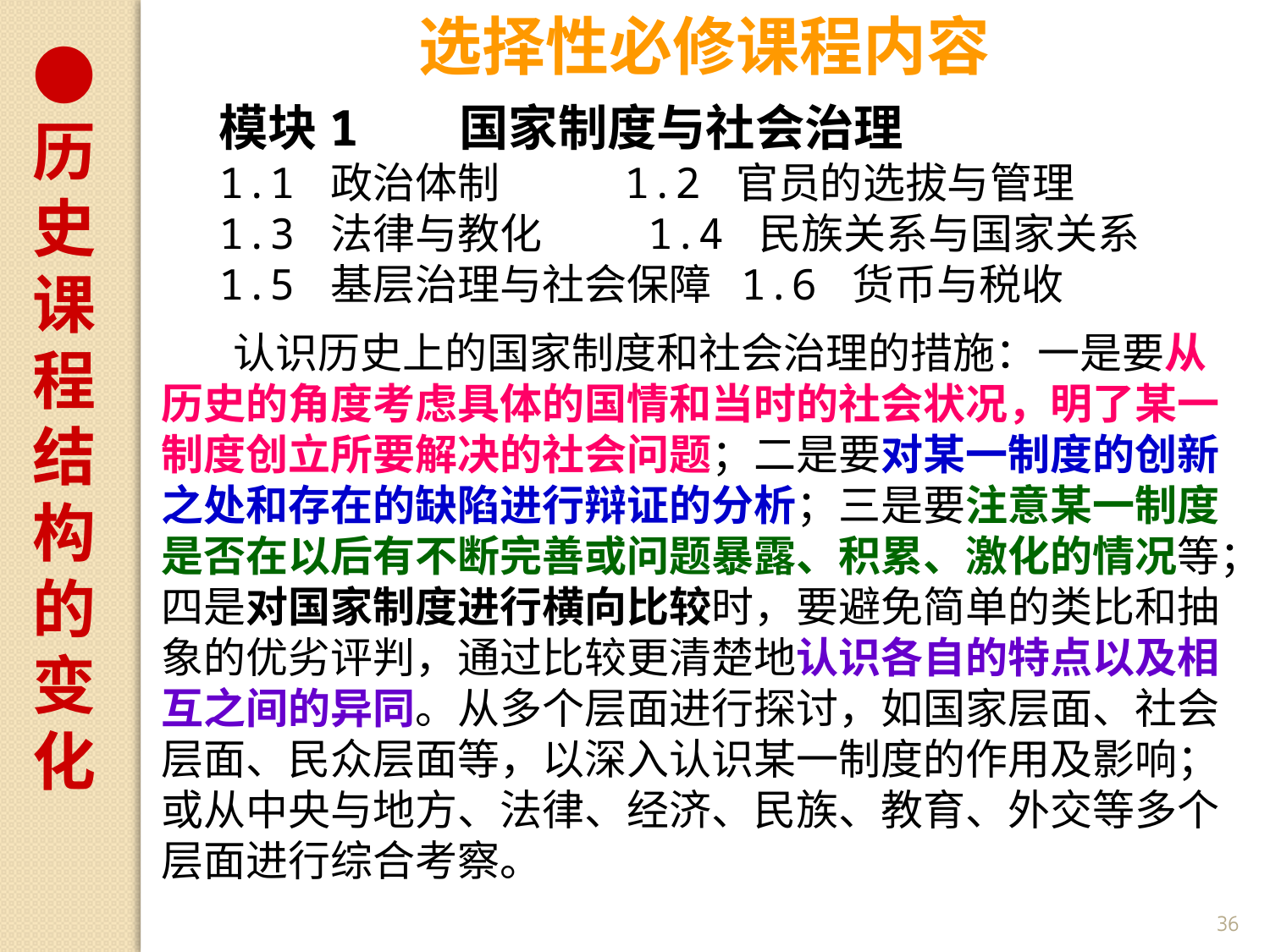

选择性必修课程内容
●历史课程结构的变化
模块1   国家制度与社会治理
1.1 政治体制            1.2 官员的选拔与管理
1.3 法律与教化          1.4 民族关系与国家关系
1.5 基层治理与社会保障  1.6 货币与税收
  认识历史上的国家制度和社会治理的措施：一是要从历史的角度考虑具体的国情和当时的社会状况，明了某一制度创立所要解决的社会问题；二是要对某一制度的创新之处和存在的缺陷进行辩证的分析；三是要注意某一制度是否在以后有不断完善或问题暴露、积累、激化的情况等；四是对国家制度进行横向比较时，要避免简单的类比和抽象的优劣评判，通过比较更清楚地认识各自的特点以及相互之间的异同。从多个层面进行探讨，如国家层面、社会层面、民众层面等，以深入认识某一制度的作用及影响；或从中央与地方、法律、经济、民族、教育、外交等多个层面进行综合考察。
36